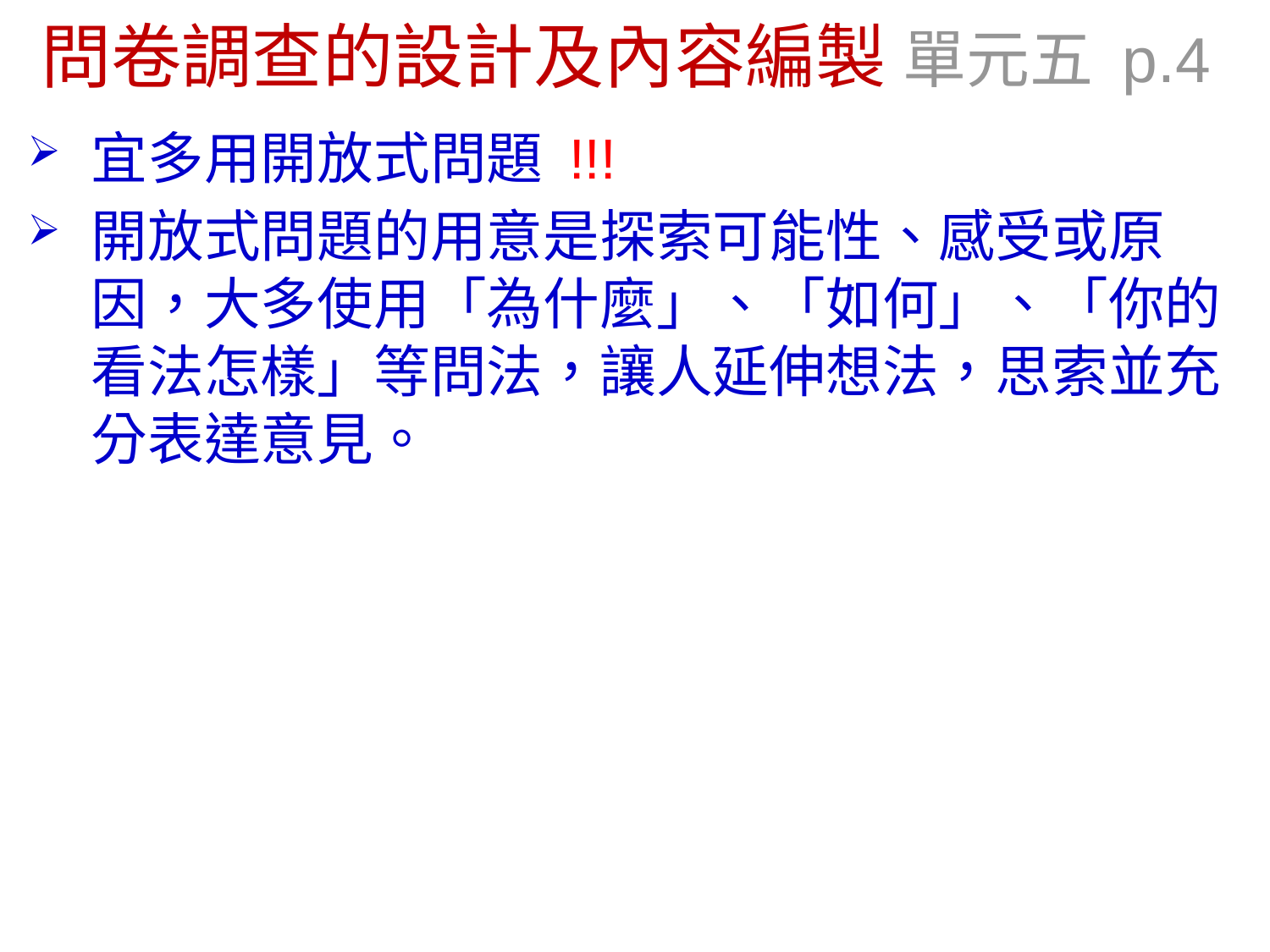

# 問卷調查的設計及內容編製 單元五 p.4
宜多用開放式問題 !!!
開放式問題的用意是探索可能性、感受或原因，大多使用「為什麼」、「如何」、「你的看法怎樣」等問法，讓人延伸想法，思索並充分表達意見。